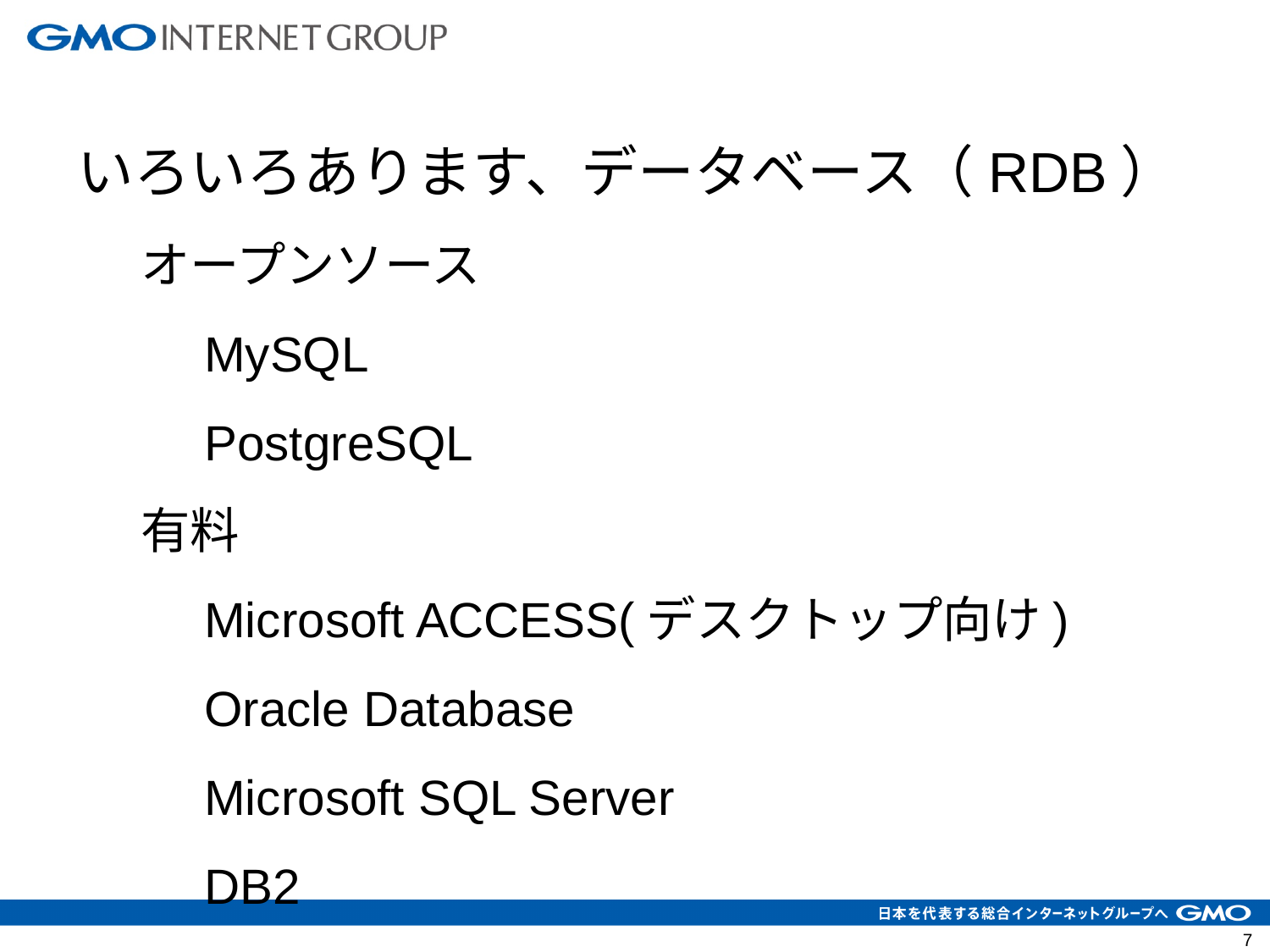

いろいろあります、データベース（RDB）
オープンソース
MySQL
PostgreSQL
有料
Microsoft ACCESS(デスクトップ向け)
Oracle Database
Microsoft SQL Server
DB2